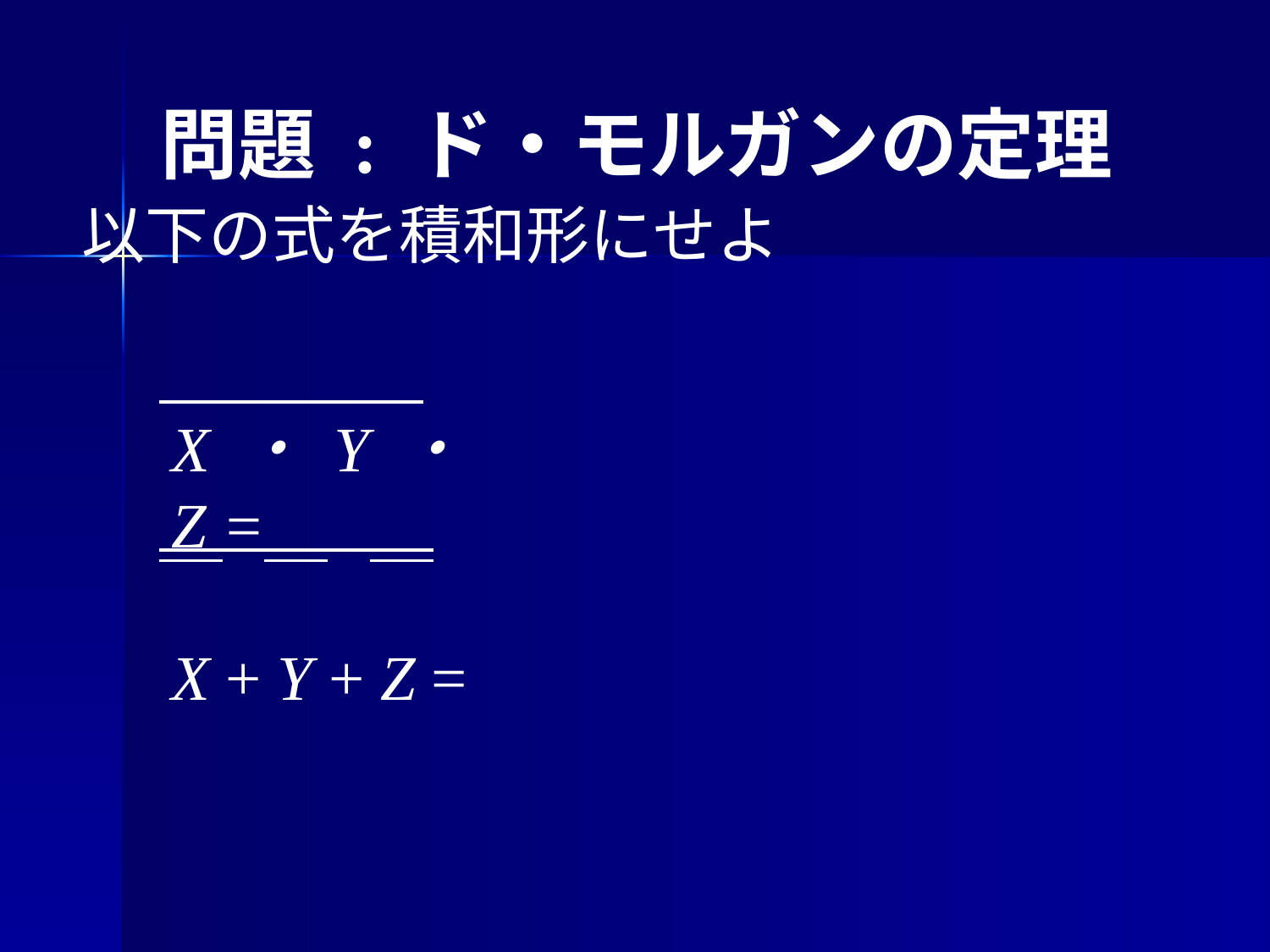

問題 : ド・モルガンの定理
以下の式を積和形にせよ
X ・ Y ・ Z =

X + Y + Z =